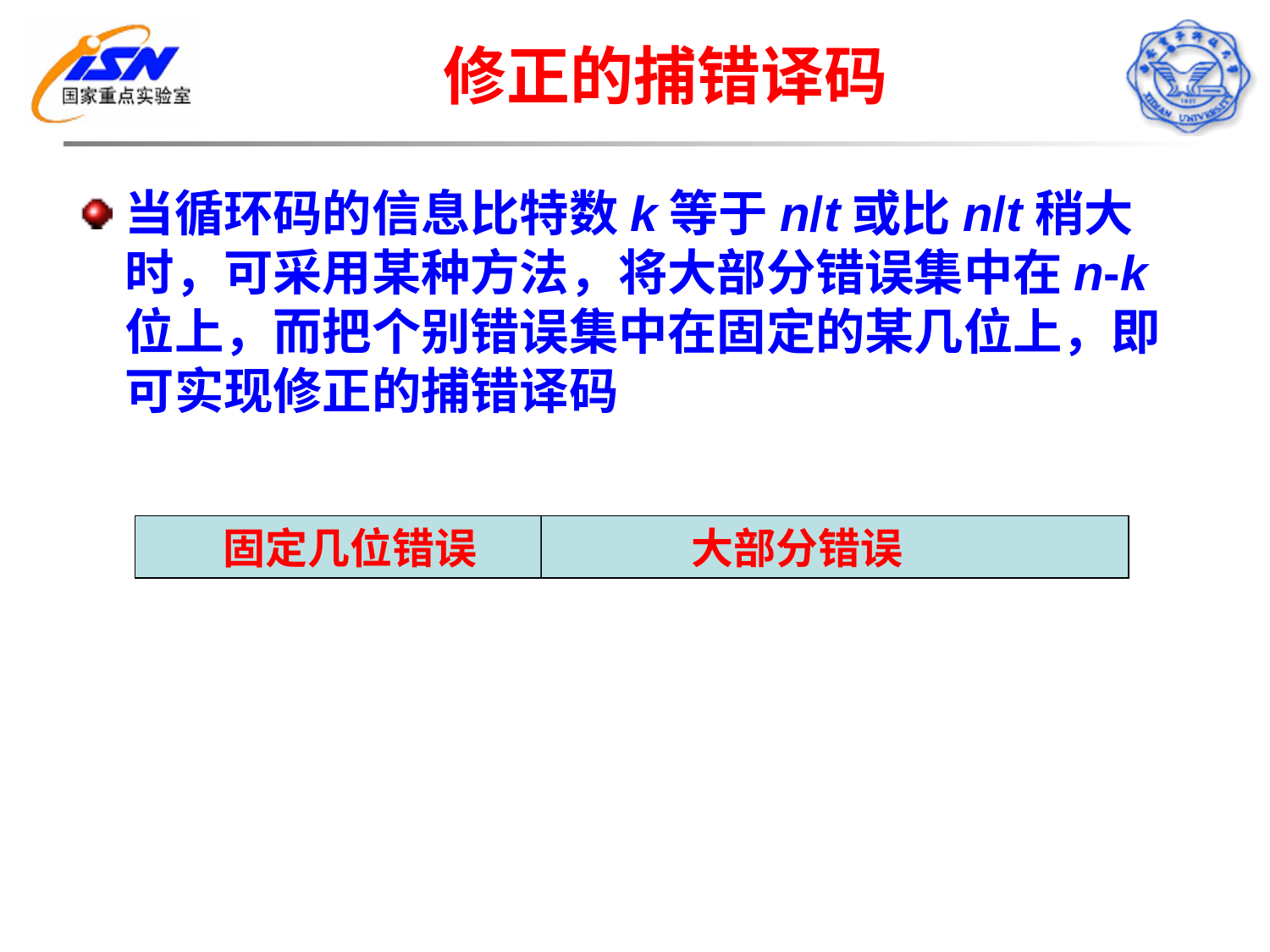

# 修正的捕错译码
当循环码的信息比特数k等于n/t或比n/t稍大时，可采用某种方法，将大部分错误集中在n-k位上，而把个别错误集中在固定的某几位上，即可实现修正的捕错译码

固定几位错误
大部分错误